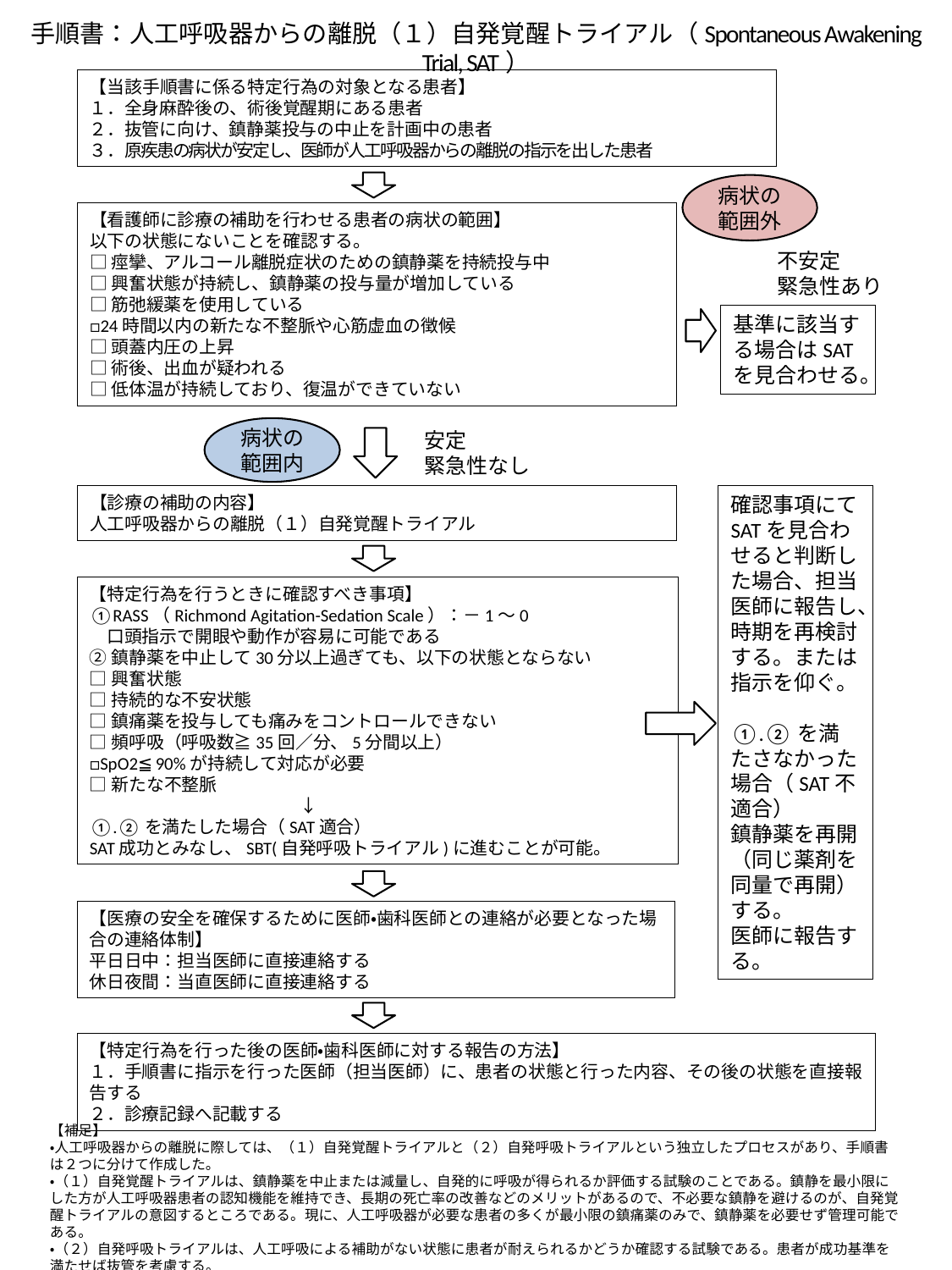

手順書：人工呼吸器からの離脱（１）自発覚醒トライアル（Spontaneous Awakening Trial, SAT）
【当該手順書に係る特定行為の対象となる患者】
１．全身麻酔後の、術後覚醒期にある患者
２．抜管に向け、鎮静薬投与の中止を計画中の患者
３．原疾患の病状が安定し、医師が人工呼吸器からの離脱の指示を出した患者

病状の
範囲外
【看護師に診療の補助を行わせる患者の病状の範囲】
以下の状態にないことを確認する。
□痙攣、アルコール離脱症状のための鎮静薬を持続投与中
□興奮状態が持続し、鎮静薬の投与量が増加している
□筋弛緩薬を使用している
□24時間以内の新たな不整脈や心筋虚血の徴候
□頭蓋内圧の上昇
□術後、出血が疑われる
□低体温が持続しており、復温ができていない
不安定
緊急性あり
基準に該当する場合はSATを見合わせる。

病状の
範囲内
安定
緊急性なし

確認事項にてSATを見合わせると判断した場合、担当医師に報告し、時期を再検討する。または指示を仰ぐ。

①.②を満たさなかった場合（SAT不適合）
鎮静薬を再開（同じ薬剤を同量で再開）する。
医師に報告する。
【診療の補助の内容】
人工呼吸器からの離脱（１）自発覚醒トライアル

【特定行為を行うときに確認すべき事項】
①RASS（Richmond Agitation-Sedation Scale）：－1～0
　口頭指示で開眼や動作が容易に可能である
②鎮静薬を中止して30分以上過ぎても、以下の状態とならない
□興奮状態
□持続的な不安状態
□鎮痛薬を投与しても痛みをコントロールできない
□頻呼吸（呼吸数≧35回／分、5分間以上）
□SpO2≦90%が持続して対応が必要
□新たな不整脈
　　　　　　　　　　　　↓
①.②を満たした場合（SAT適合）
SAT成功とみなし、SBT(自発呼吸トライアル)に進むことが可能。

【医療の安全を確保するために医師・歯科医師との連絡が必要となった場合の連絡体制】
平日日中：担当医師に直接連絡する
休日夜間：当直医師に直接連絡する

【特定行為を行った後の医師・歯科医師に対する報告の方法】
１．手順書に指示を行った医師（担当医師）に、患者の状態と行った内容、その後の状態を直接報告する
２．診療記録へ記載する
【補足】
・人工呼吸器からの離脱に際しては、（１）自発覚醒トライアルと（２）自発呼吸トライアルという独立したプロセスがあり、手順書は２つに分けて作成した。
・（１）自発覚醒トライアルは、鎮静薬を中止または減量し、自発的に呼吸が得られるか評価する試験のことである。鎮静を最小限にした方が人工呼吸器患者の認知機能を維持でき、長期の死亡率の改善などのメリットがあるので、不必要な鎮静を避けるのが、自発覚醒トライアルの意図するところである。現に、人工呼吸器が必要な患者の多くが最小限の鎮痛薬のみで、鎮静薬を必要せず管理可能である。
・（２）自発呼吸トライアルは、人工呼吸による補助がない状態に患者が耐えられるかどうか確認する試験である。患者が成功基準を満たせば抜管を考慮する。